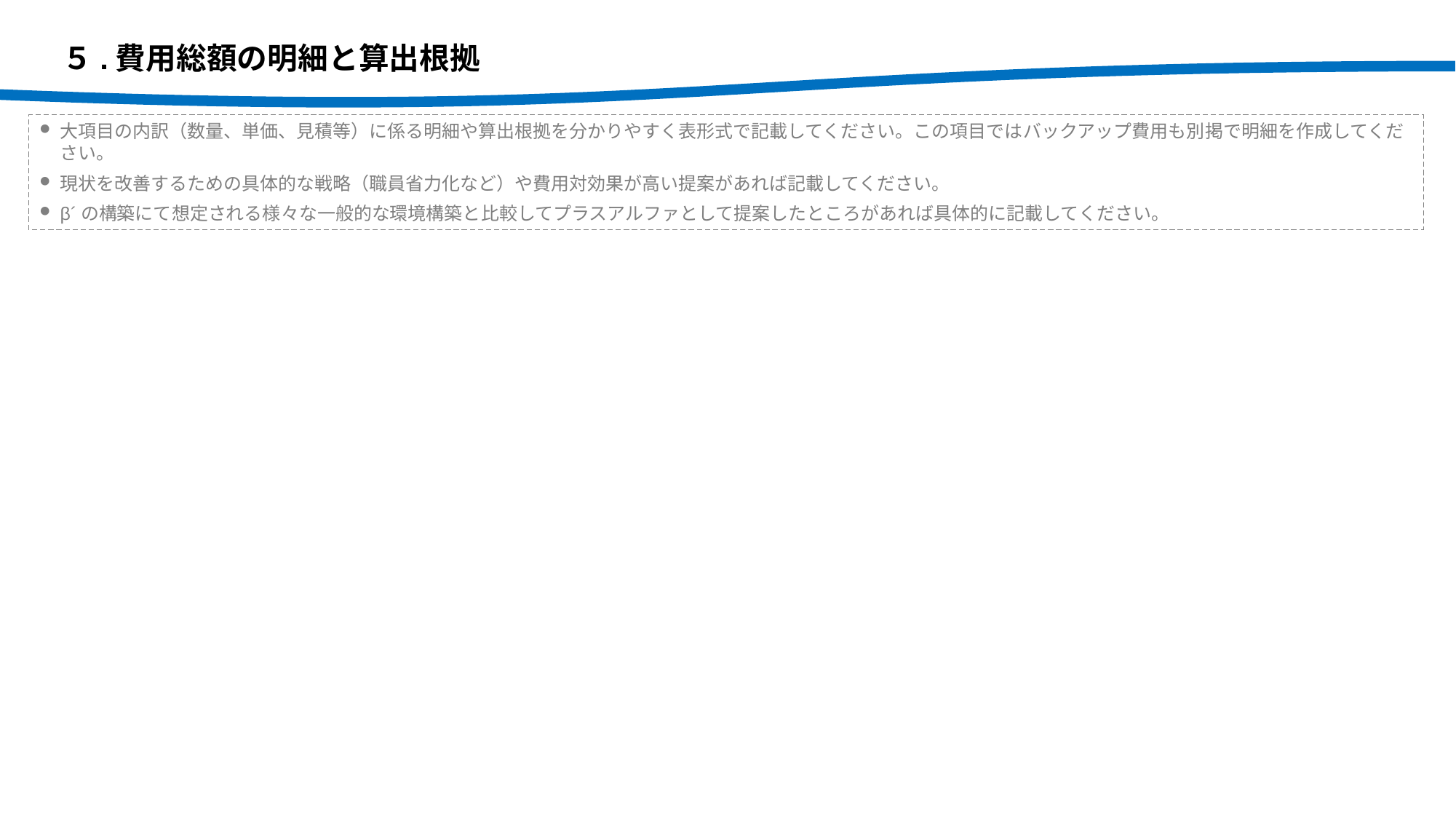

５.費用総額の明細と算出根拠

大項目の内訳（数量、単価、見積等）に係る明細や算出根拠を分かりやすく表形式で記載してください。この項目ではバックアップ費用も別掲で明細を作成してください。
現状を改善するための具体的な戦略（職員省力化など）や費用対効果が高い提案があれば記載してください。
β´の構築にて想定される様々な一般的な環境構築と比較してプラスアルファとして提案したところがあれば具体的に記載してください。